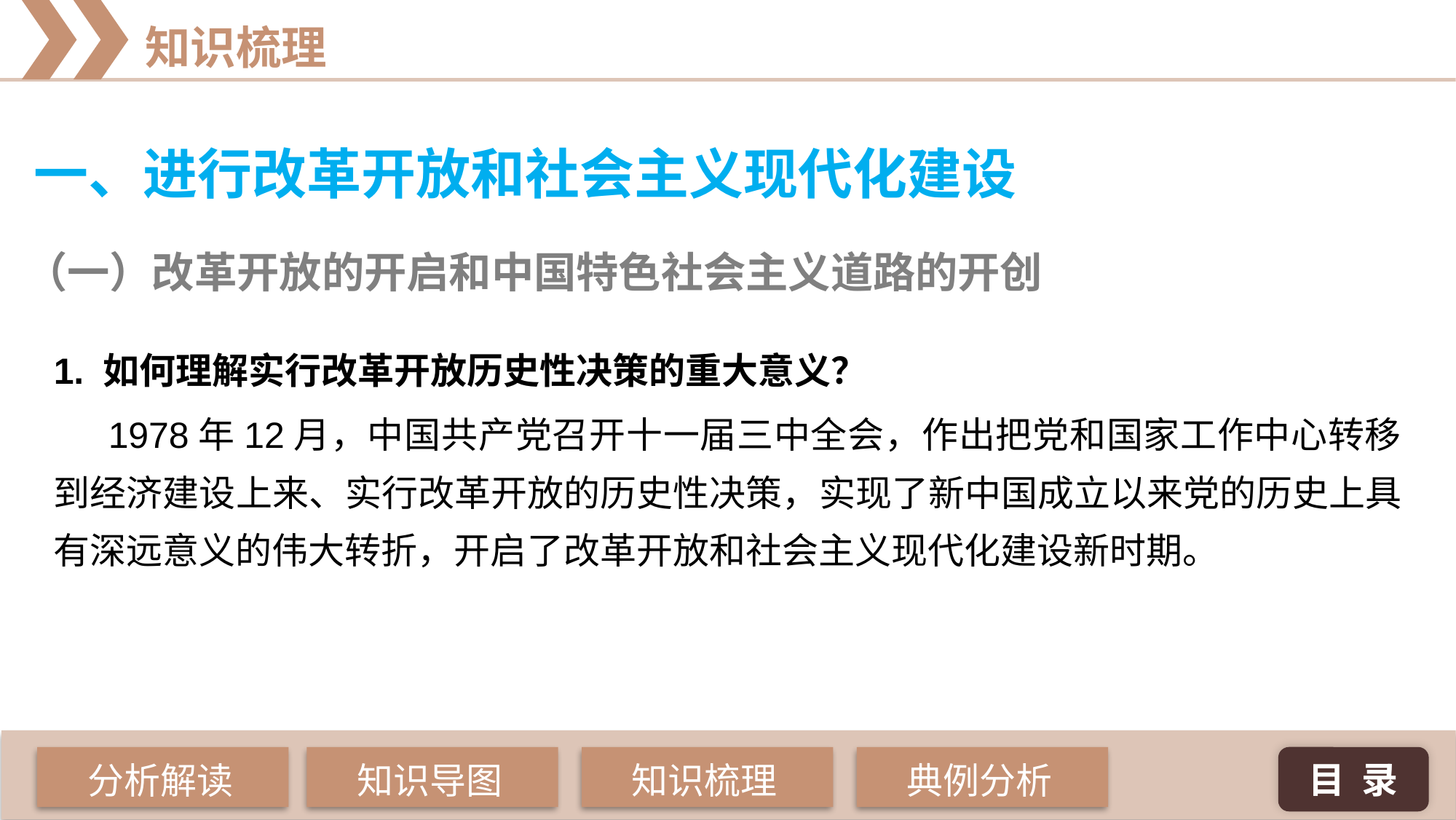

一、进行改革开放和社会主义现代化建设
（一）改革开放的开启和中国特色社会主义道路的开创
1. 如何理解实行改革开放历史性决策的重大意义？
1978年12月，中国共产党召开十一届三中全会，作出把党和国家工作中心转移到经济建设上来、实行改革开放的历史性决策，实现了新中国成立以来党的历史上具有深远意义的伟大转折，开启了改革开放和社会主义现代化建设新时期。